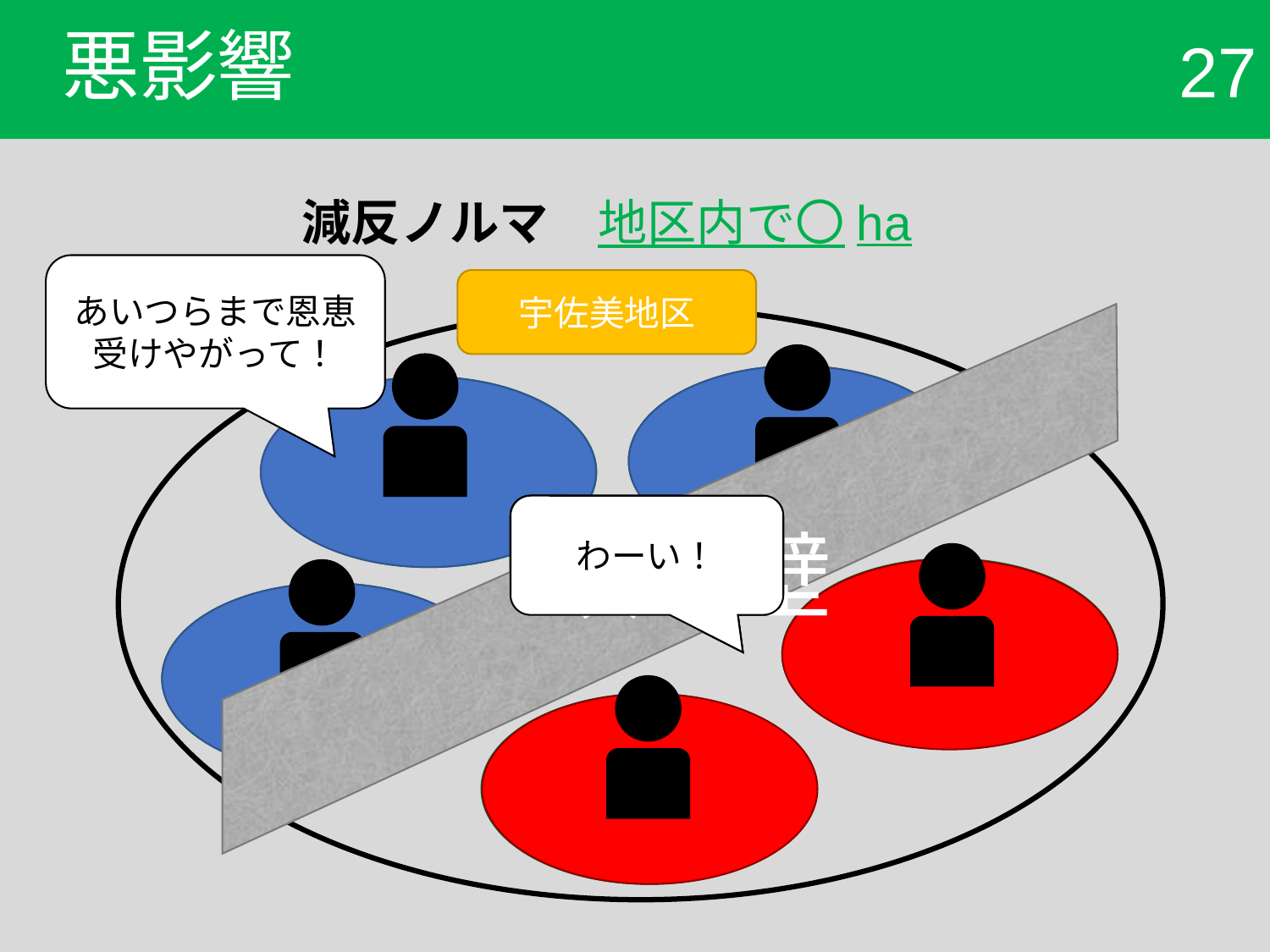

# 悪影響
27
減反ノルマ　地区内で〇ha
あいつらまで恩恵受けやがって！
なんでだよ！
やれよ！
参加します！
宇佐美地区

鉄の壁

わーい！
やらないよ
それは自由
でしょうよ